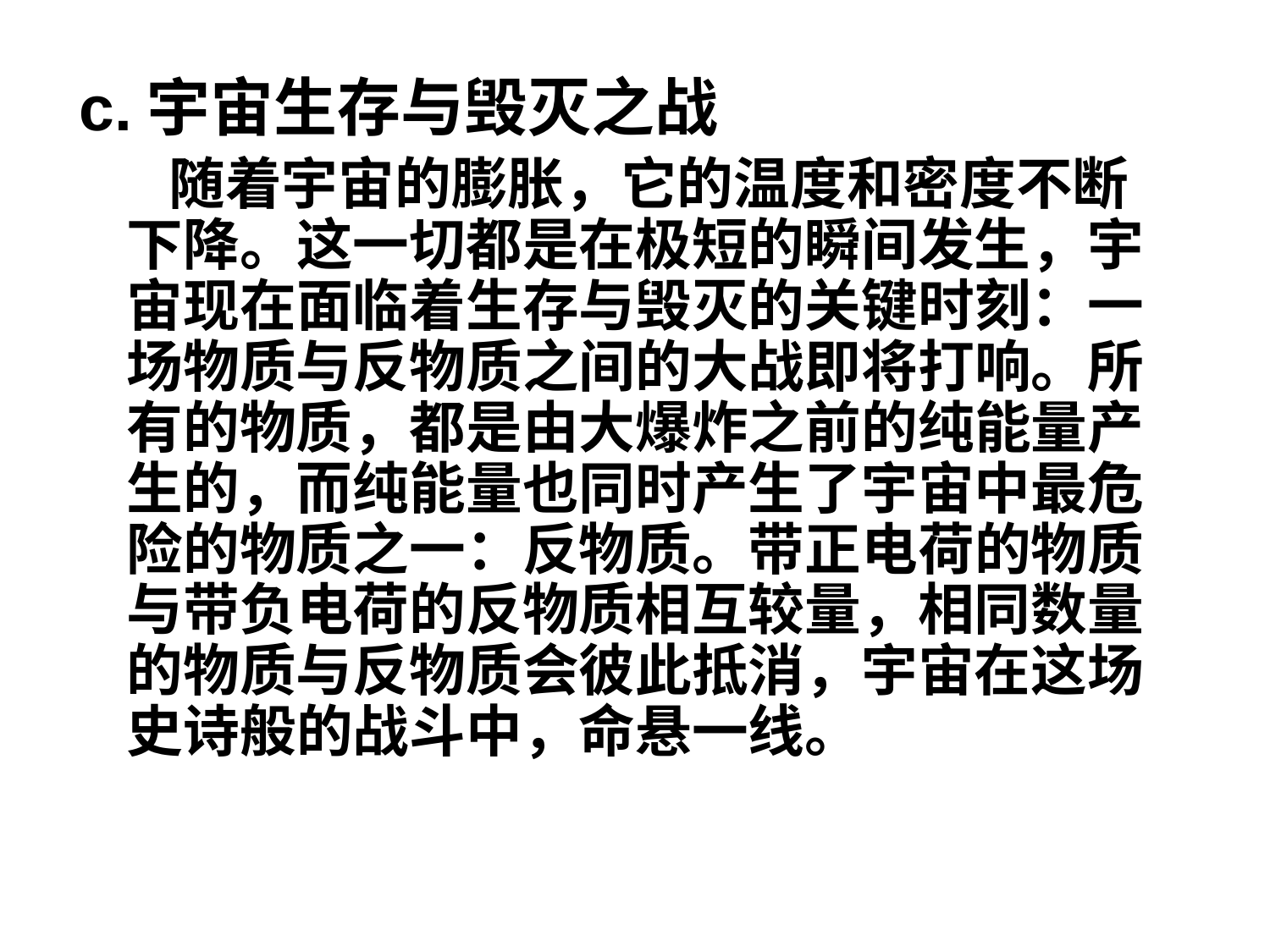

c.宇宙生存与毁灭之战
      随着宇宙的膨胀，它的温度和密度不断下降。这一切都是在极短的瞬间发生，宇宙现在面临着生存与毁灭的关键时刻：一场物质与反物质之间的大战即将打响。所有的物质，都是由大爆炸之前的纯能量产生的，而纯能量也同时产生了宇宙中最危险的物质之一：反物质。带正电荷的物质与带负电荷的反物质相互较量，相同数量的物质与反物质会彼此抵消，宇宙在这场史诗般的战斗中，命悬一线。